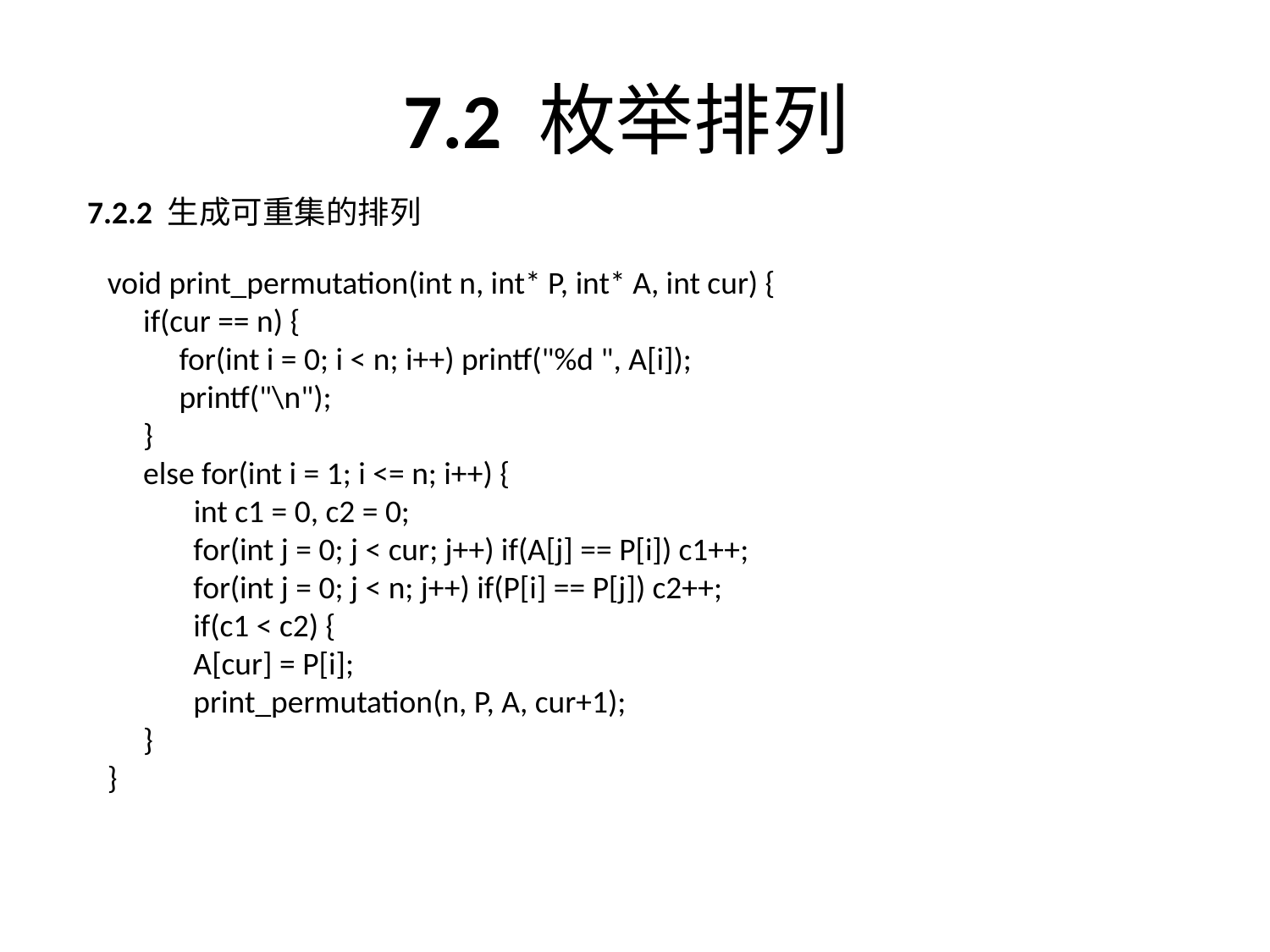

# 7.2 枚举排列
7.2.2 生成可重集的排列
void print_permutation(int n, int* P, int* A, int cur) {
     if(cur == n) {
          for(int i = 0; i < n; i++) printf("%d ", A[i]);
          printf("\n");
     }
     else for(int i = 1; i <= n; i++) {
            int c1 = 0, c2 = 0;
            for(int j = 0; j < cur; j++) if(A[j] == P[i]) c1++;
            for(int j = 0; j < n; j++) if(P[i] == P[j]) c2++;
            if(c1 < c2) {
            A[cur] = P[i];
            print_permutation(n, P, A, cur+1);
     }
}